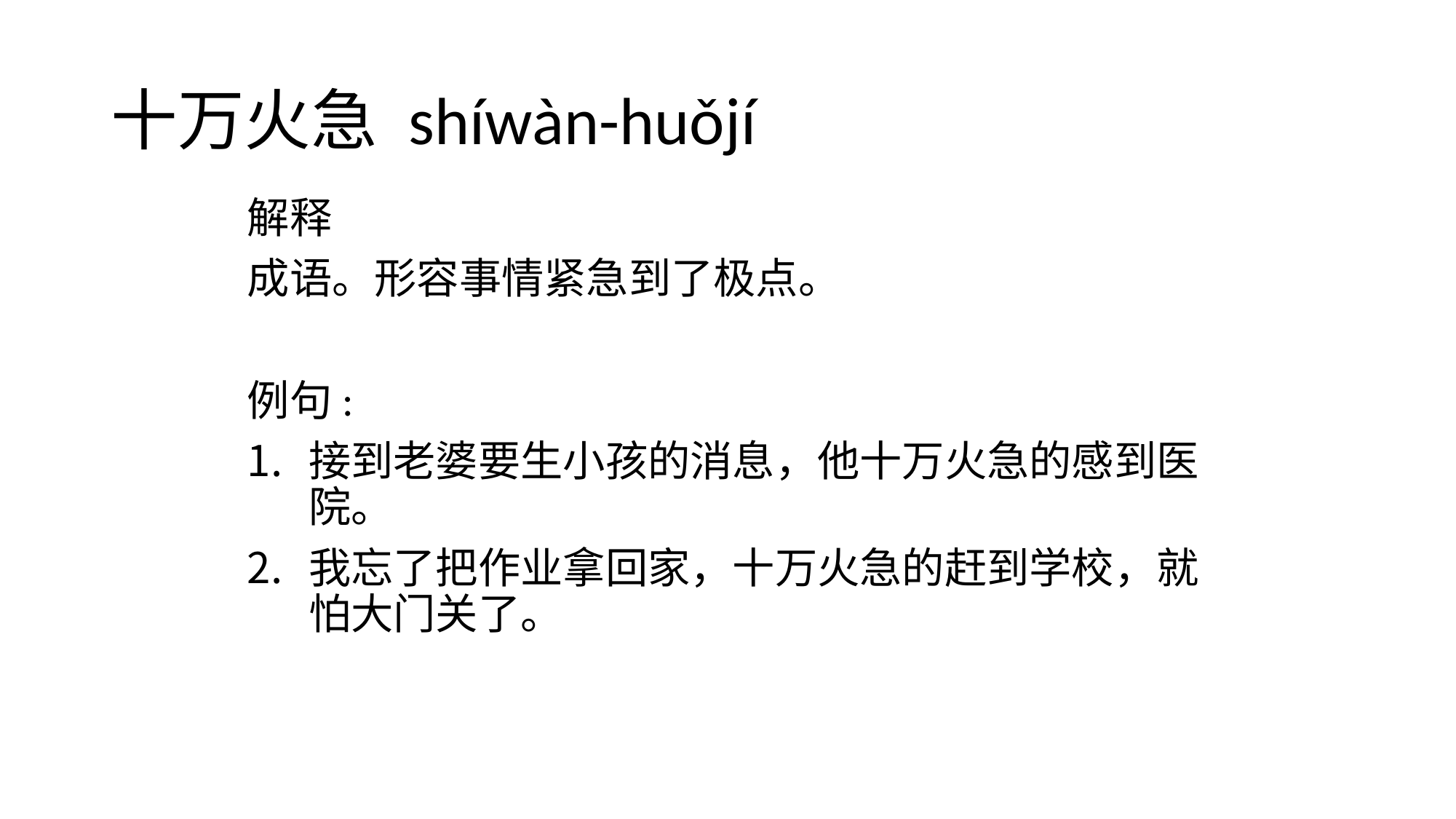

# 十万火急 shíwàn-huǒjí
解释
成语。形容事情紧急到了极点。

例句:
接到老婆要生小孩的消息，他十万火急的感到医院。
我忘了把作业拿回家，十万火急的赶到学校，就怕大门关了。